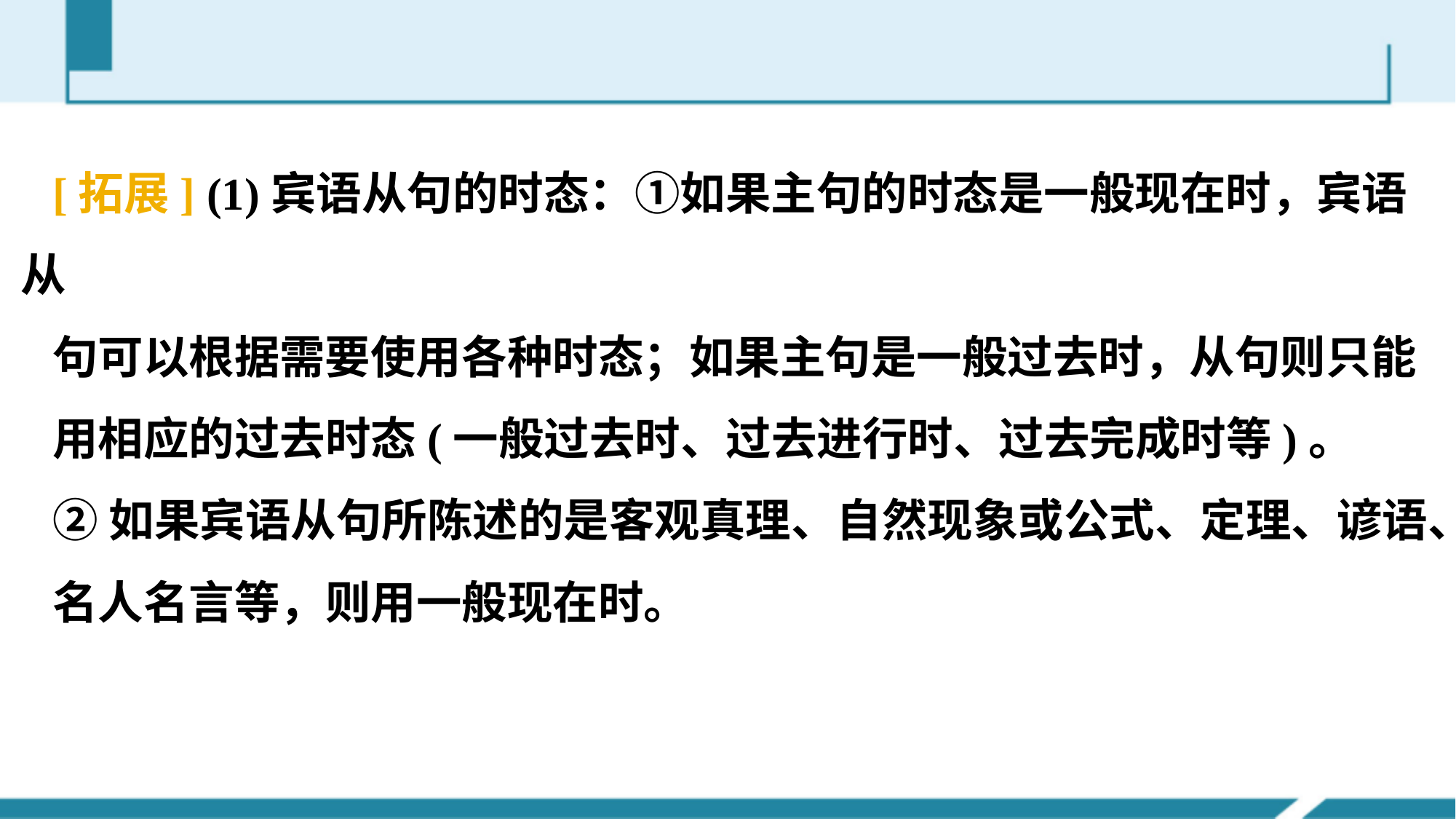

[拓展] (1)宾语从句的时态：①如果主句的时态是一般现在时，宾语从
句可以根据需要使用各种时态；如果主句是一般过去时，从句则只能
用相应的过去时态(一般过去时、过去进行时、过去完成时等)。
②如果宾语从句所陈述的是客观真理、自然现象或公式、定理、谚语、
名人名言等，则用一般现在时。